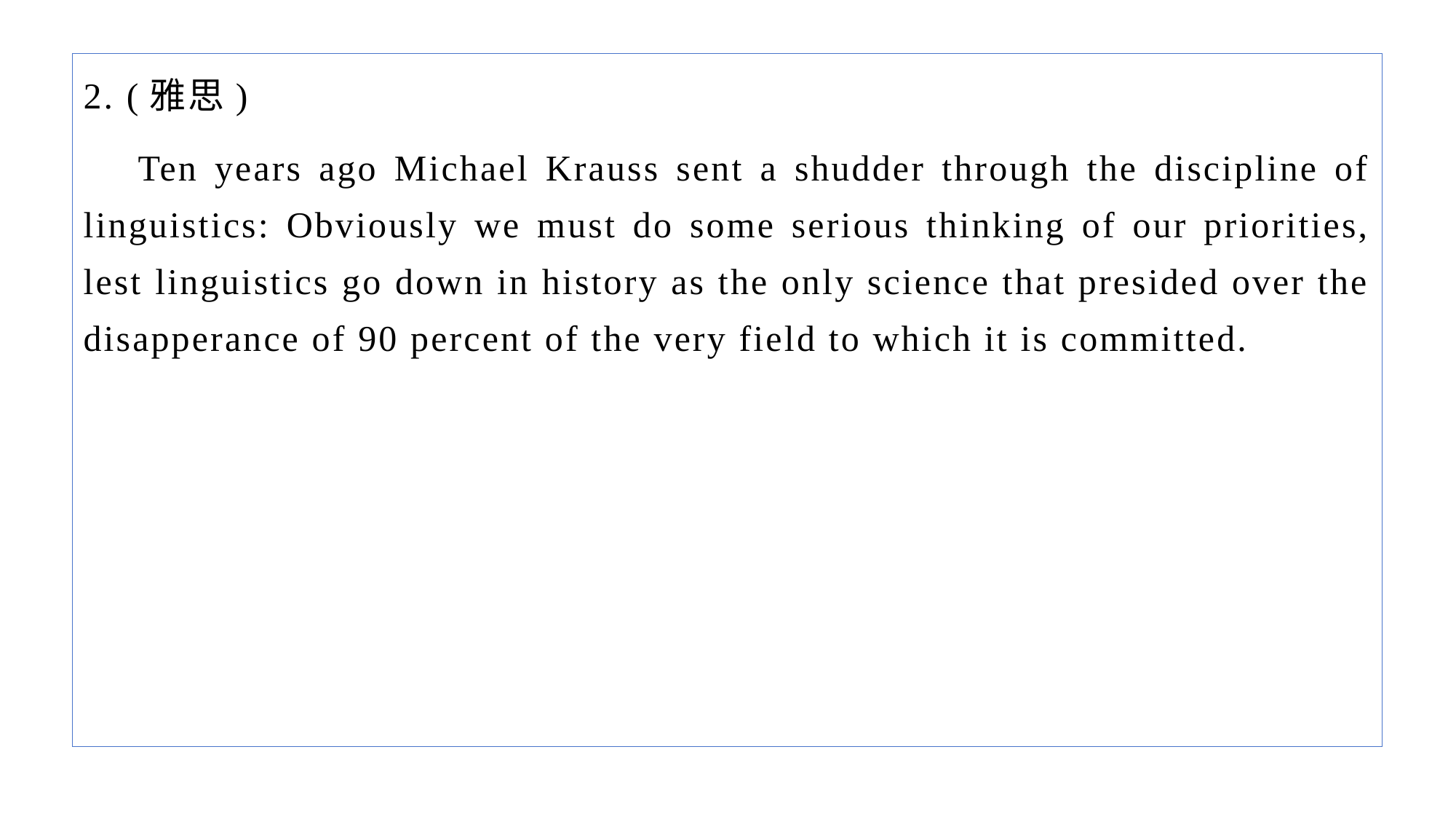

2. (雅思)
Ten years ago Michael Krauss sent a shudder through the discipline of linguistics: Obviously we must do some serious thinking of our priorities, lest linguistics go down in history as the only science that presided over the disapperance of 90 percent of the very field to which it is committed.